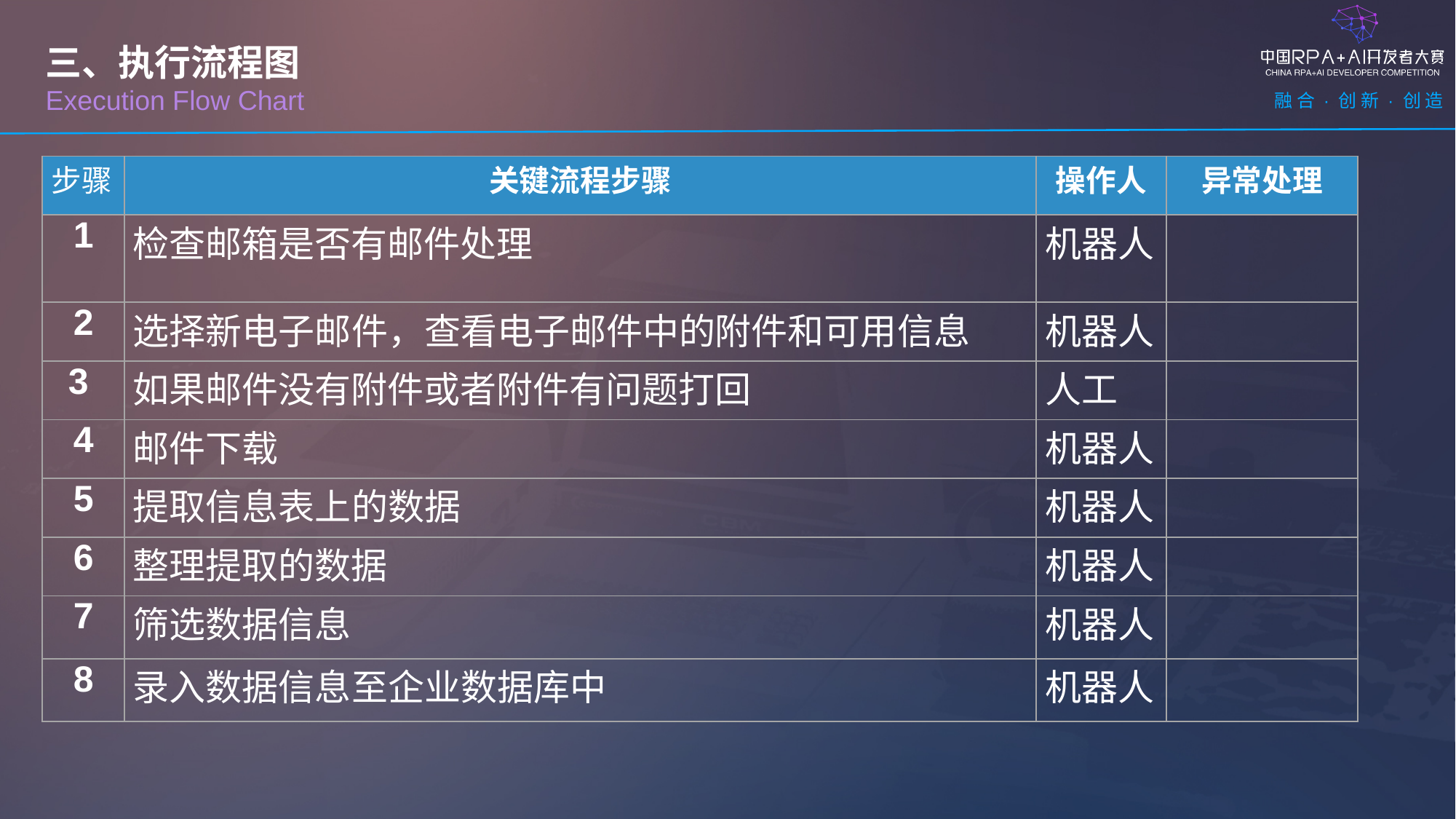

三、执行流程图
Execution Flow Chart
| 步骤 | 关键流程步骤 | 操作人 | 异常处理 |
| --- | --- | --- | --- |
| 1 | 检查邮箱是否有邮件处理 | 机器人 |  |
| 2 | 选择新电子邮件，查看电子邮件中的附件和可用信息 | 机器人 |  |
| 3 | 如果邮件没有附件或者附件有问题打回 | 人工 |  |
| 4 | 邮件下载 | 机器人 |  |
| 5 | 提取信息表上的数据 | 机器人 |  |
| 6 | 整理提取的数据 | 机器人 |  |
| 7 | 筛选数据信息 | 机器人 |  |
| 8 | 录入数据信息至企业数据库中 | 机器人 |  |